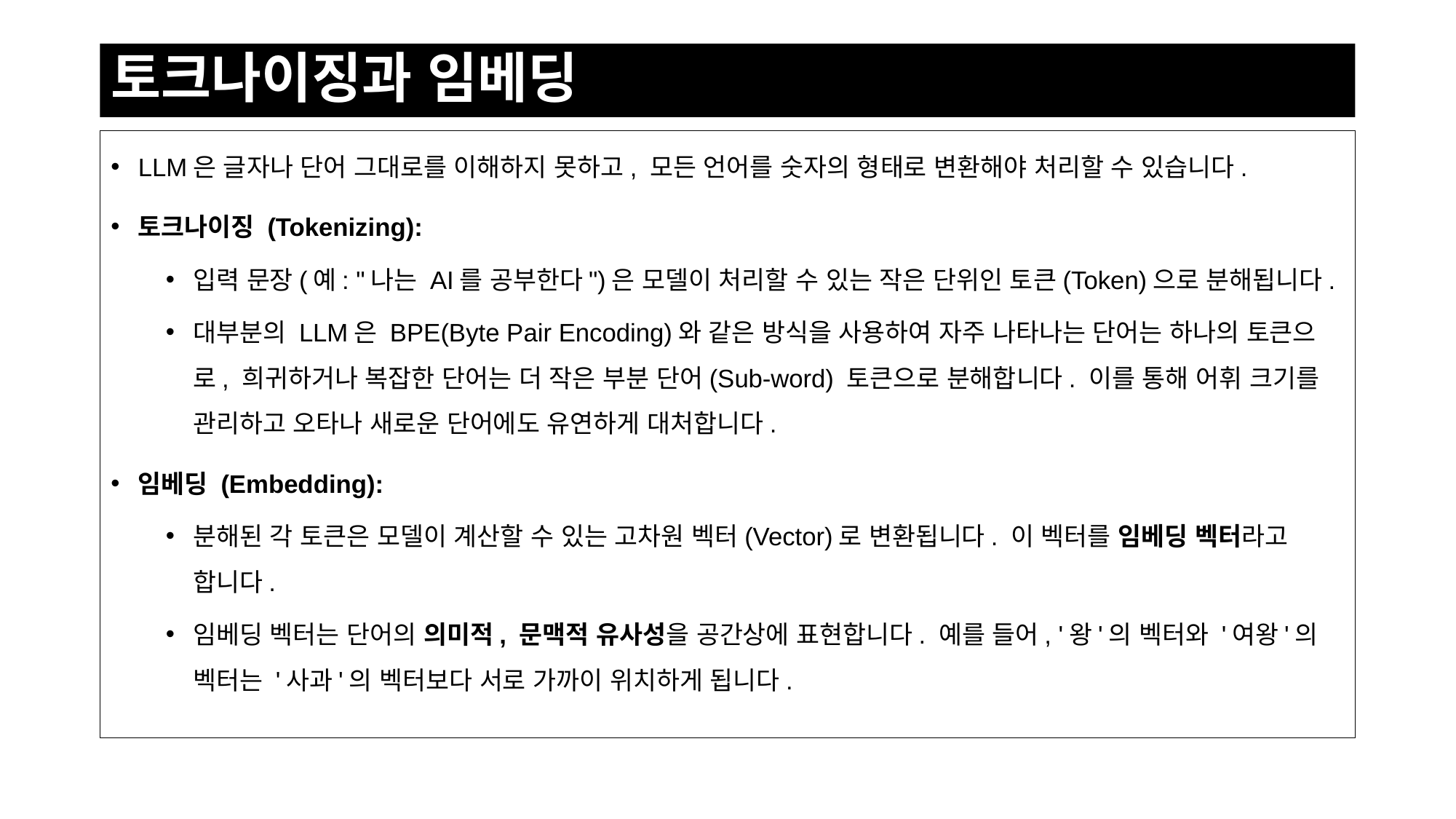

# 토크나이징과 임베딩
LLM은 글자나 단어 그대로를 이해하지 못하고, 모든 언어를 숫자의 형태로 변환해야 처리할 수 있습니다.
토크나이징 (Tokenizing):
입력 문장(예: "나는 AI를 공부한다")은 모델이 처리할 수 있는 작은 단위인 토큰(Token)으로 분해됩니다.
대부분의 LLM은 BPE(Byte Pair Encoding)와 같은 방식을 사용하여 자주 나타나는 단어는 하나의 토큰으로, 희귀하거나 복잡한 단어는 더 작은 부분 단어(Sub-word) 토큰으로 분해합니다. 이를 통해 어휘 크기를 관리하고 오타나 새로운 단어에도 유연하게 대처합니다.
임베딩 (Embedding):
분해된 각 토큰은 모델이 계산할 수 있는 고차원 벡터(Vector)로 변환됩니다. 이 벡터를 임베딩 벡터라고 합니다.
임베딩 벡터는 단어의 의미적, 문맥적 유사성을 공간상에 표현합니다. 예를 들어, '왕'의 벡터와 '여왕'의 벡터는 '사과'의 벡터보다 서로 가까이 위치하게 됩니다.